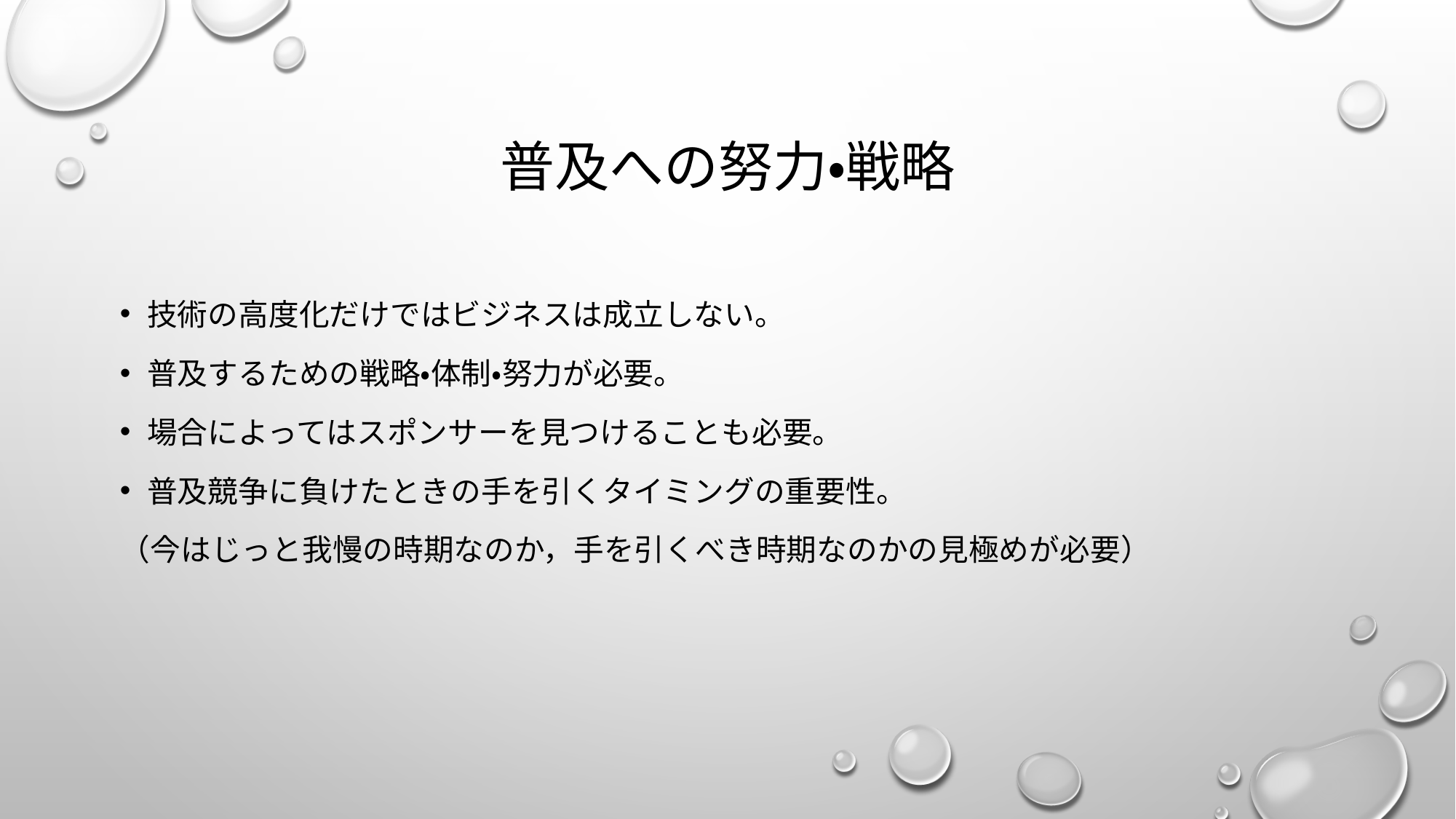

# 普及への努力・戦略
技術の高度化だけではビジネスは成立しない。
普及するための戦略・体制・努力が必要。
場合によってはスポンサーを見つけることも必要。
普及競争に負けたときの手を引くタイミングの重要性。
（今はじっと我慢の時期なのか，手を引くべき時期なのかの見極めが必要）